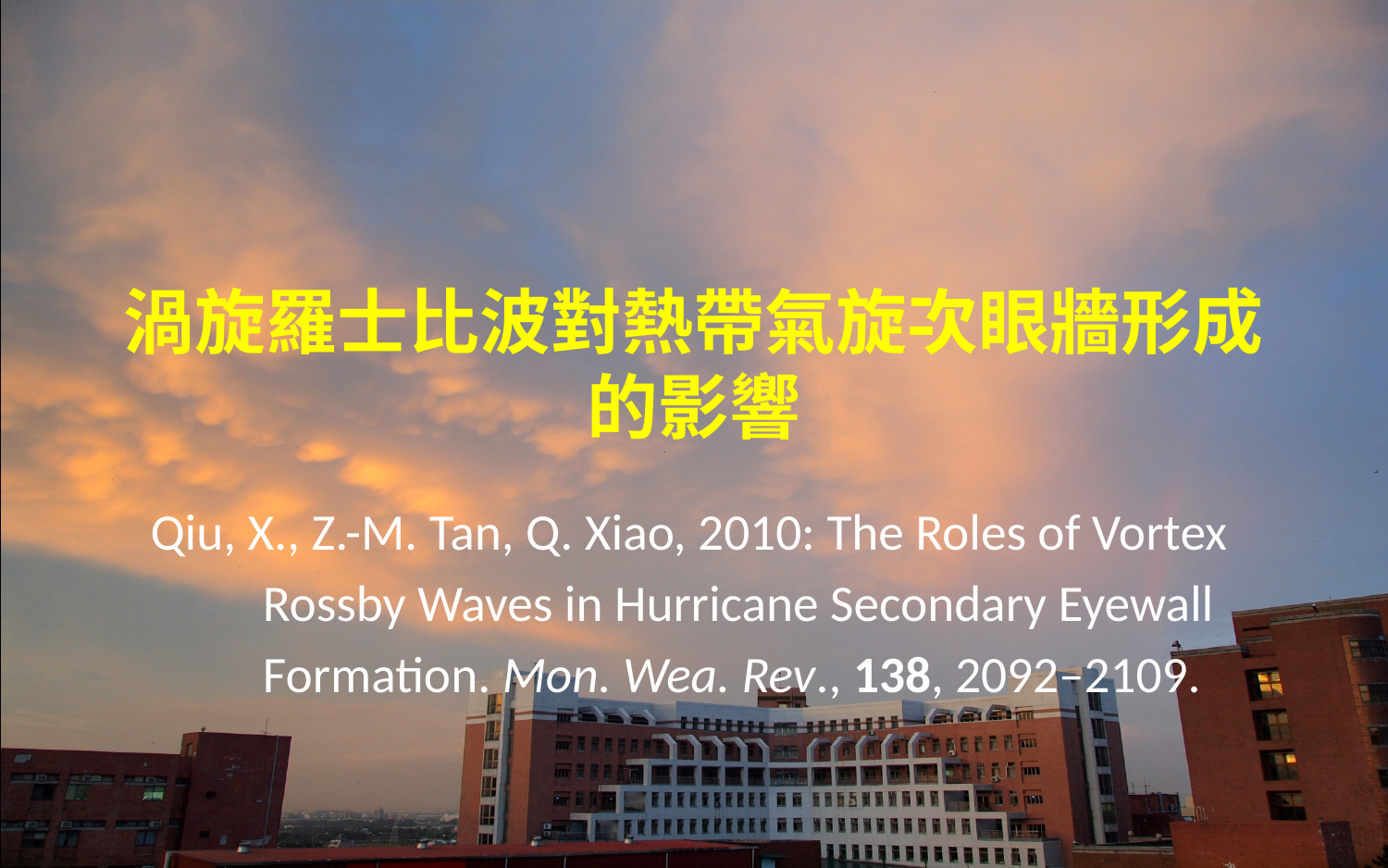

# 渦旋羅士比波對熱帶氣旋次眼牆形成的影響
Qiu, X., Z.-M. Tan, Q. Xiao, 2010: The Roles of Vortex
　　Rossby Waves in Hurricane Secondary Eyewall
　　Formation. Mon. Wea. Rev., 138, 2092–2109.